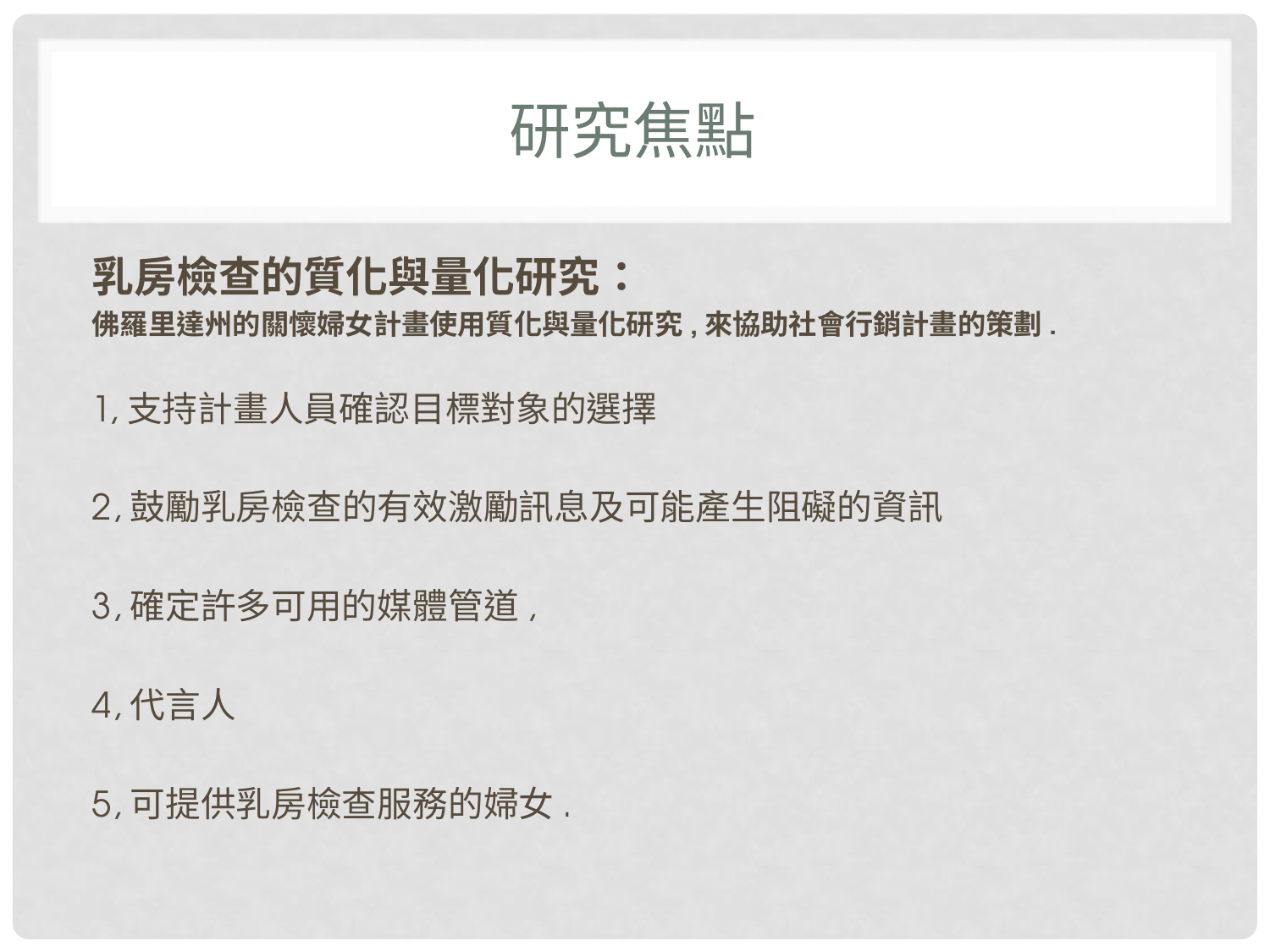

# 研究焦點
乳房檢查的質化與量化研究：
佛羅里達州的關懷婦女計畫使用質化與量化研究,來協助社會行銷計畫的策劃.

1,支持計畫人員確認目標對象的選擇

2,鼓勵乳房檢查的有效激勵訊息及可能產生阻礙的資訊

3,確定許多可用的媒體管道,

4,代言人

5,可提供乳房檢查服務的婦女.